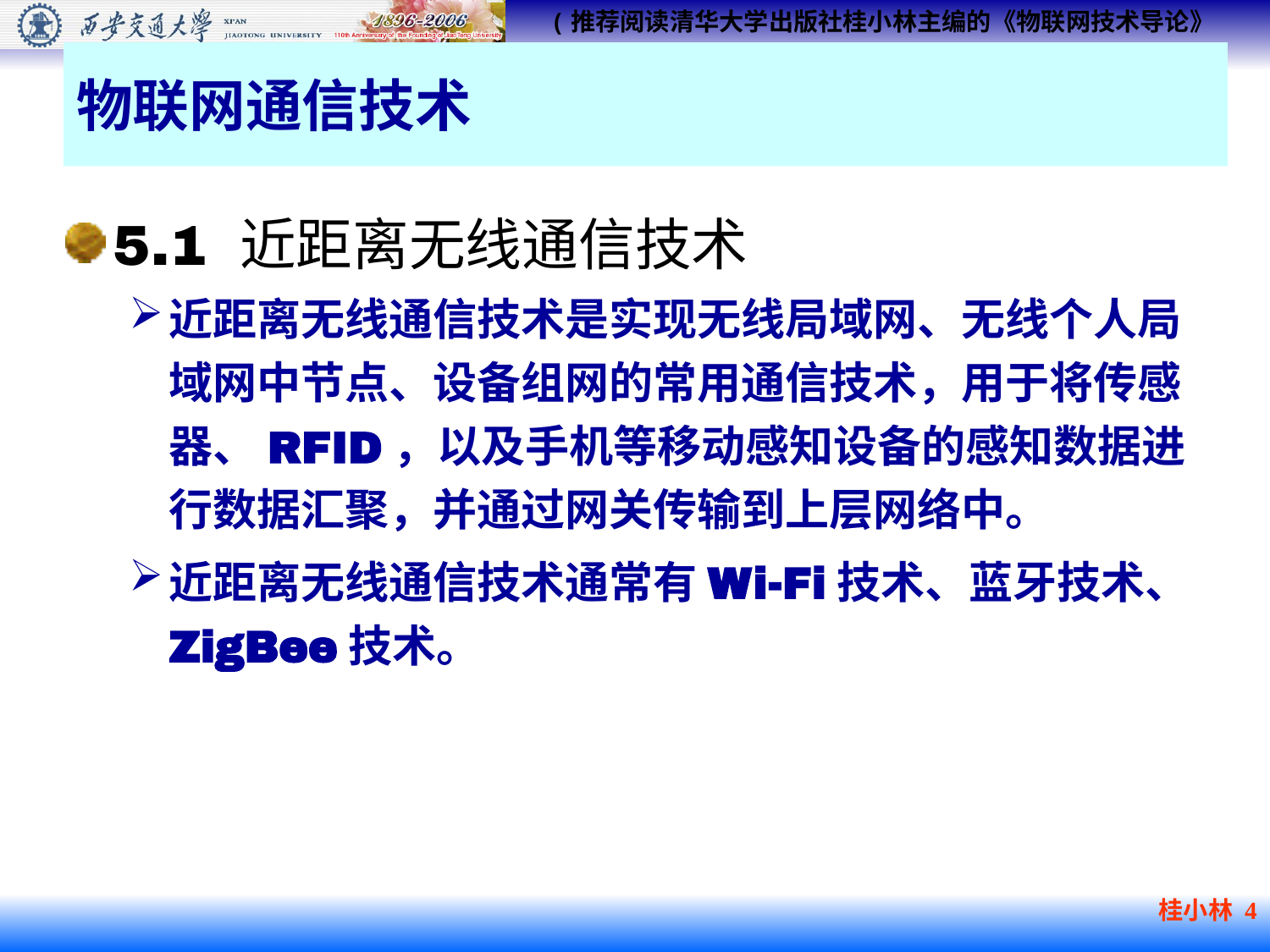

# 物联网通信技术
5.1 近距离无线通信技术
近距离无线通信技术是实现无线局域网、无线个人局域网中节点、设备组网的常用通信技术，用于将传感器、RFID，以及手机等移动感知设备的感知数据进行数据汇聚，并通过网关传输到上层网络中。
近距离无线通信技术通常有Wi-Fi技术、蓝牙技术、ZigBee技术。
桂小林 4